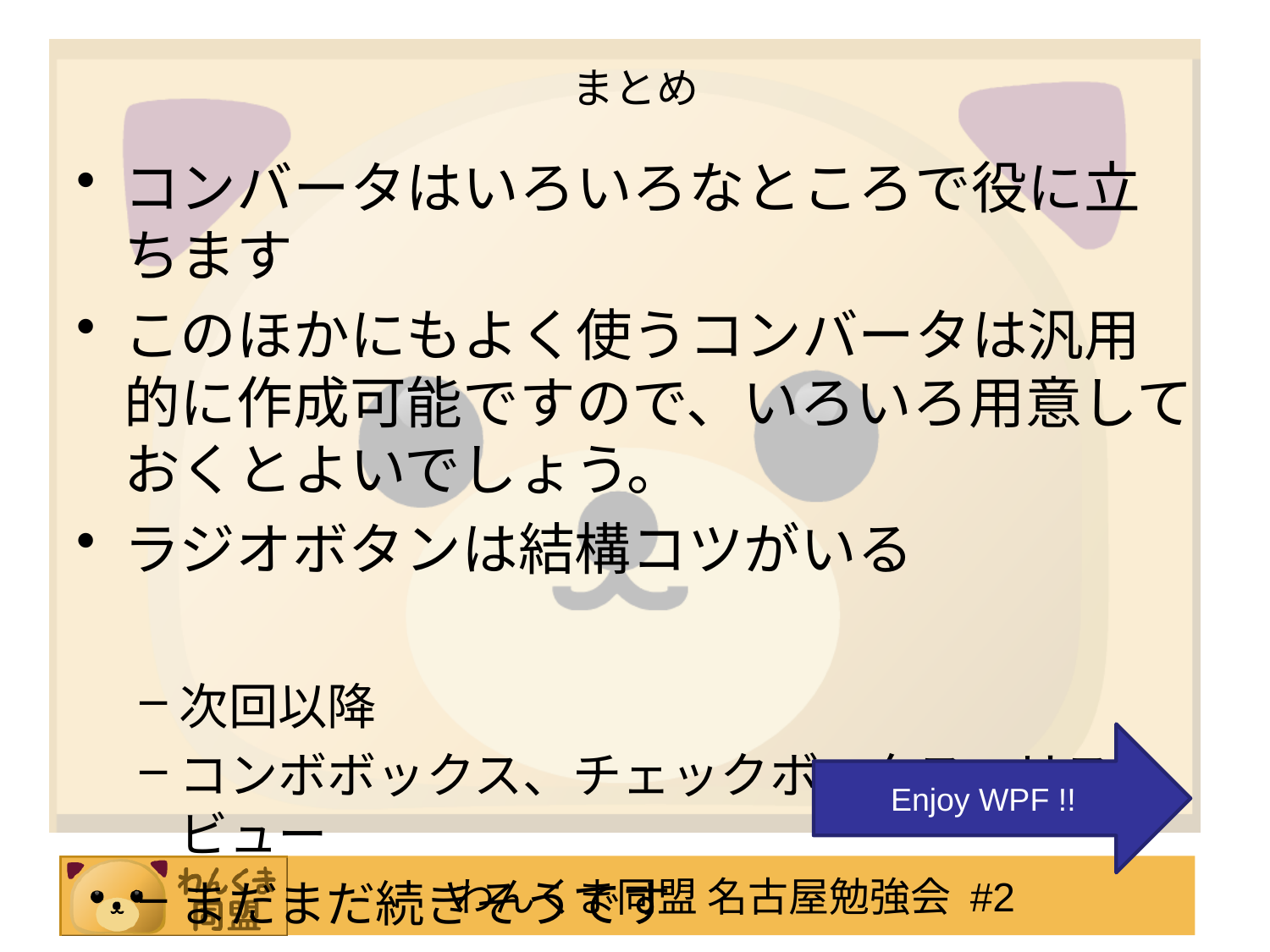

# まとめ
コンバータはいろいろなところで役に立ちます
このほかにもよく使うコンバータは汎用的に作成可能ですので、いろいろ用意しておくとよいでしょう。
ラジオボタンは結構コツがいる

次回以降
コンボボックス、チェックボックス、リストビュー
まだまだ続きそうです
Enjoy WPF !!